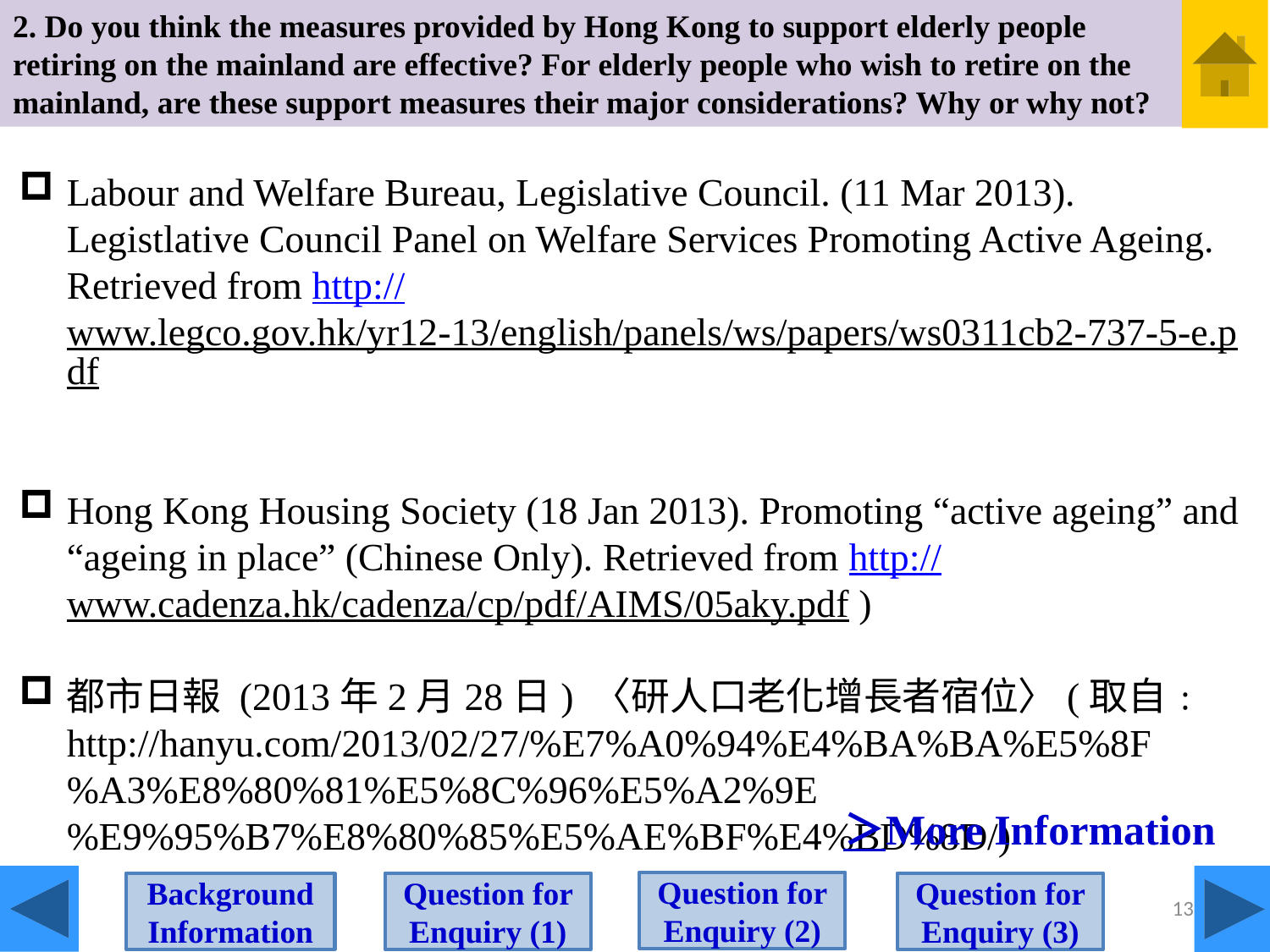

2. Do you think the measures provided by Hong Kong to support elderly people retiring on the mainland are effective? For elderly people who wish to retire on the mainland, are these support measures their major considerations? Why or why not?

Labour and Welfare Bureau, Legislative Council. (11 Mar 2013). Legistlative Council Panel on Welfare Services Promoting Active Ageing. Retrieved from http://www.legco.gov.hk/yr12-13/english/panels/ws/papers/ws0311cb2-737-5-e.pdf

Hong Kong Housing Society (18 Jan 2013). Promoting “active ageing” and “ageing in place” (Chinese Only). Retrieved from http://www.cadenza.hk/cadenza/cp/pdf/AIMS/05aky.pdf )

都市日報 (2013年2月28日) 〈研人口老化增長者宿位〉(取自﹕http://hanyu.com/2013/02/27/%E7%A0%94%E4%BA%BA%E5%8F%A3%E8%80%81%E5%8C%96%E5%A2%9E%E9%95%B7%E8%80%85%E5%AE%BF%E4%BD%8D/)
＞More Information

Question for Enquiry (2)
Question for Enquiry (1)
Background Information
Question for Enquiry (3)
13